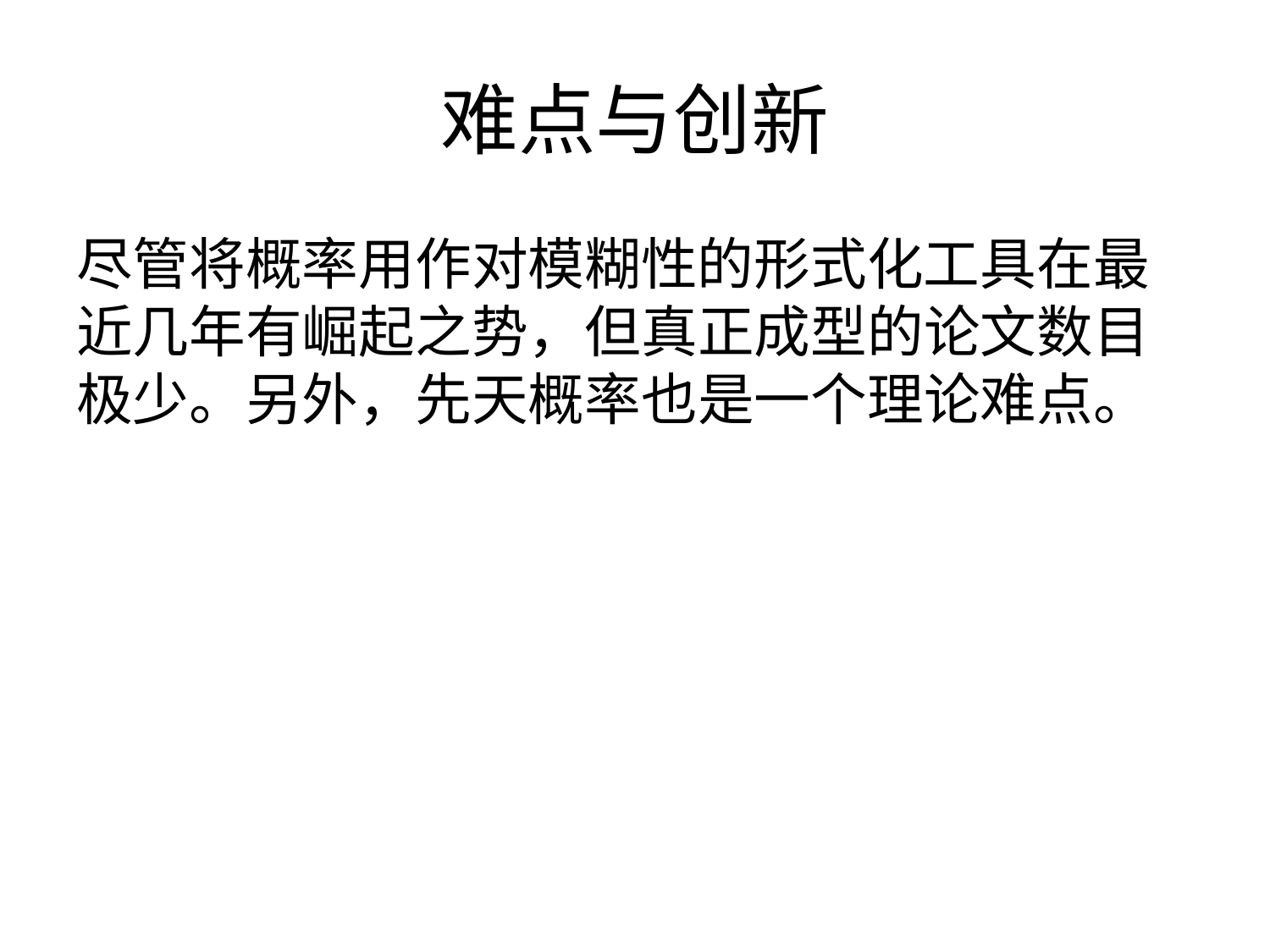

# 难点与创新
尽管将概率用作对模糊性的形式化工具在最近几年有崛起之势，但真正成型的论文数目极少。另外，先天概率也是一个理论难点。